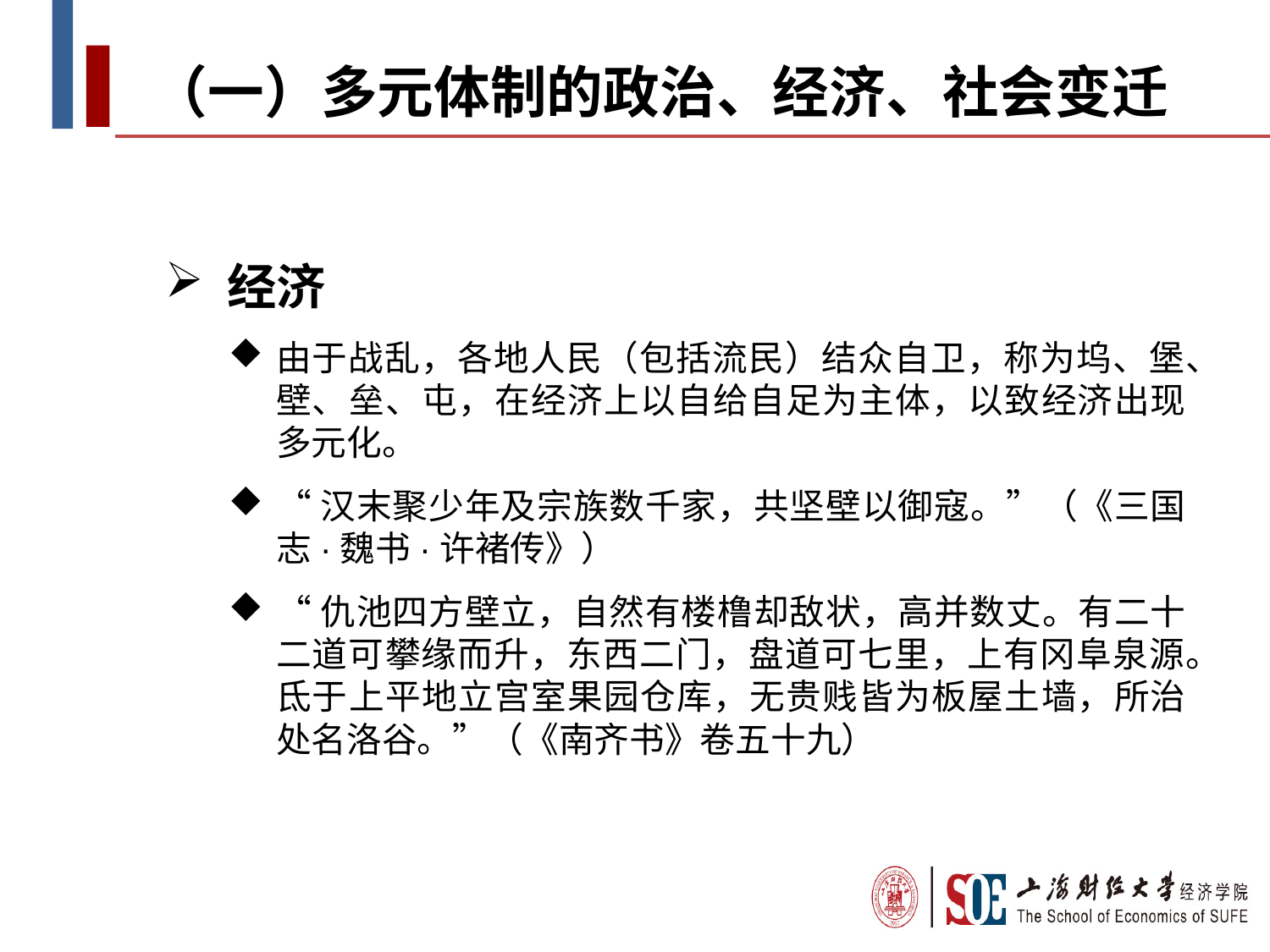

（一）多元体制的政治、经济、社会变迁
 经济
由于战乱，各地人民（包括流民）结众自卫，称为坞、堡、壁、垒、屯，在经济上以自给自足为主体，以致经济出现多元化。
“汉末聚少年及宗族数千家，共坚壁以御寇。”（《三国志·魏书·许褚传》）
“仇池四方壁立，自然有楼橹却敌状，高并数丈。有二十二道可攀缘而升，东西二门，盘道可七里，上有冈阜泉源。氐于上平地立宫室果园仓库，无贵贱皆为板屋土墙，所治处名洛谷。”（《南齐书》卷五十九）